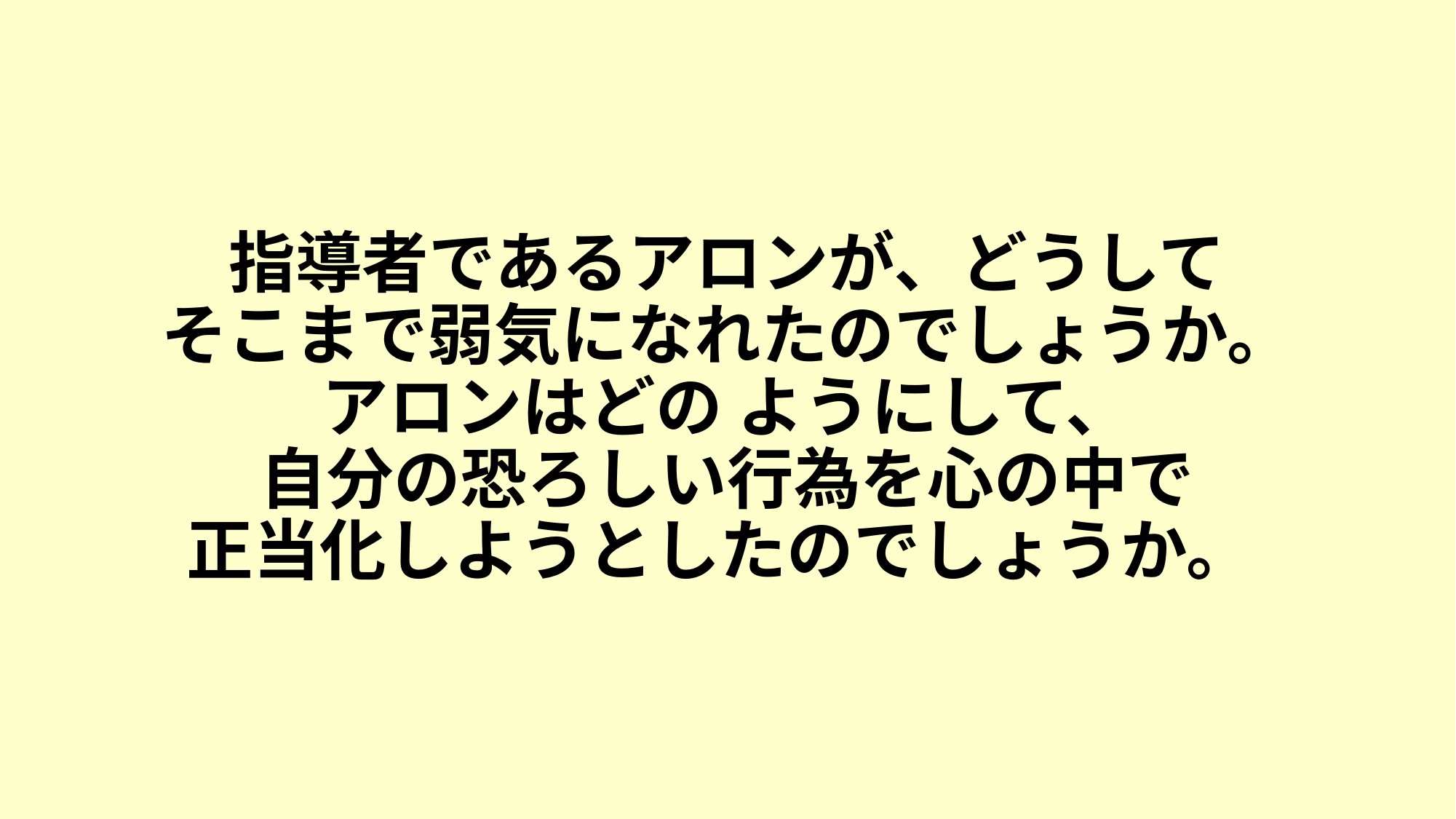

# 指導者であるアロンが、どうして そこまで弱気になれたのでしょうか。 アロンはどの ようにして、 自分の恐ろしい行為を心の中で 正当化しようとしたのでしょうか。